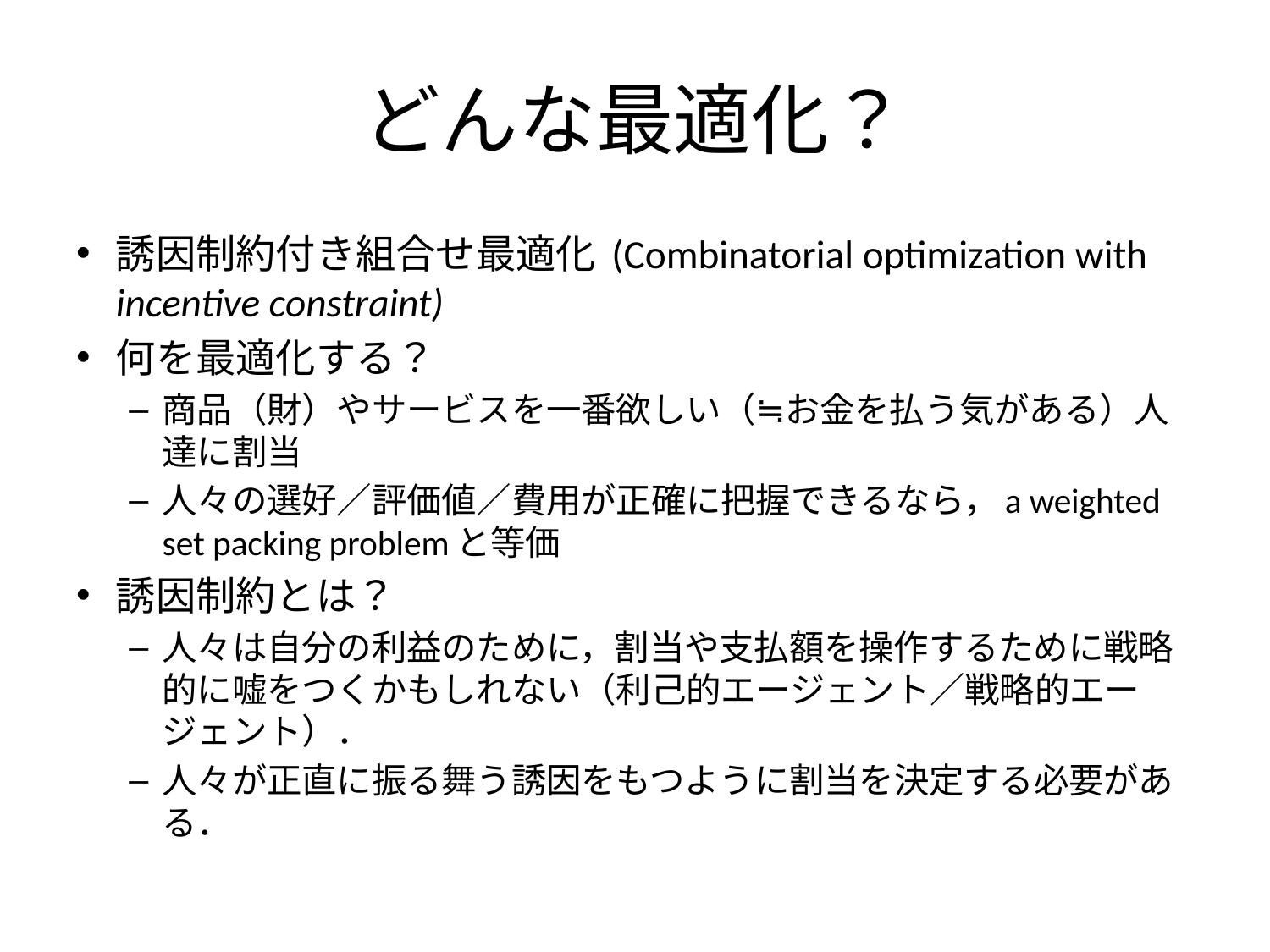

# どんな最適化？
誘因制約付き組合せ最適化 (Combinatorial optimization with incentive constraint)
何を最適化する？
商品（財）やサービスを一番欲しい（≒お金を払う気がある）人達に割当
人々の選好／評価値／費用が正確に把握できるなら，a weighted set packing problemと等価
誘因制約とは？
人々は自分の利益のために，割当や支払額を操作するために戦略的に嘘をつくかもしれない（利己的エージェント／戦略的エージェント）．
人々が正直に振る舞う誘因をもつように割当を決定する必要がある．